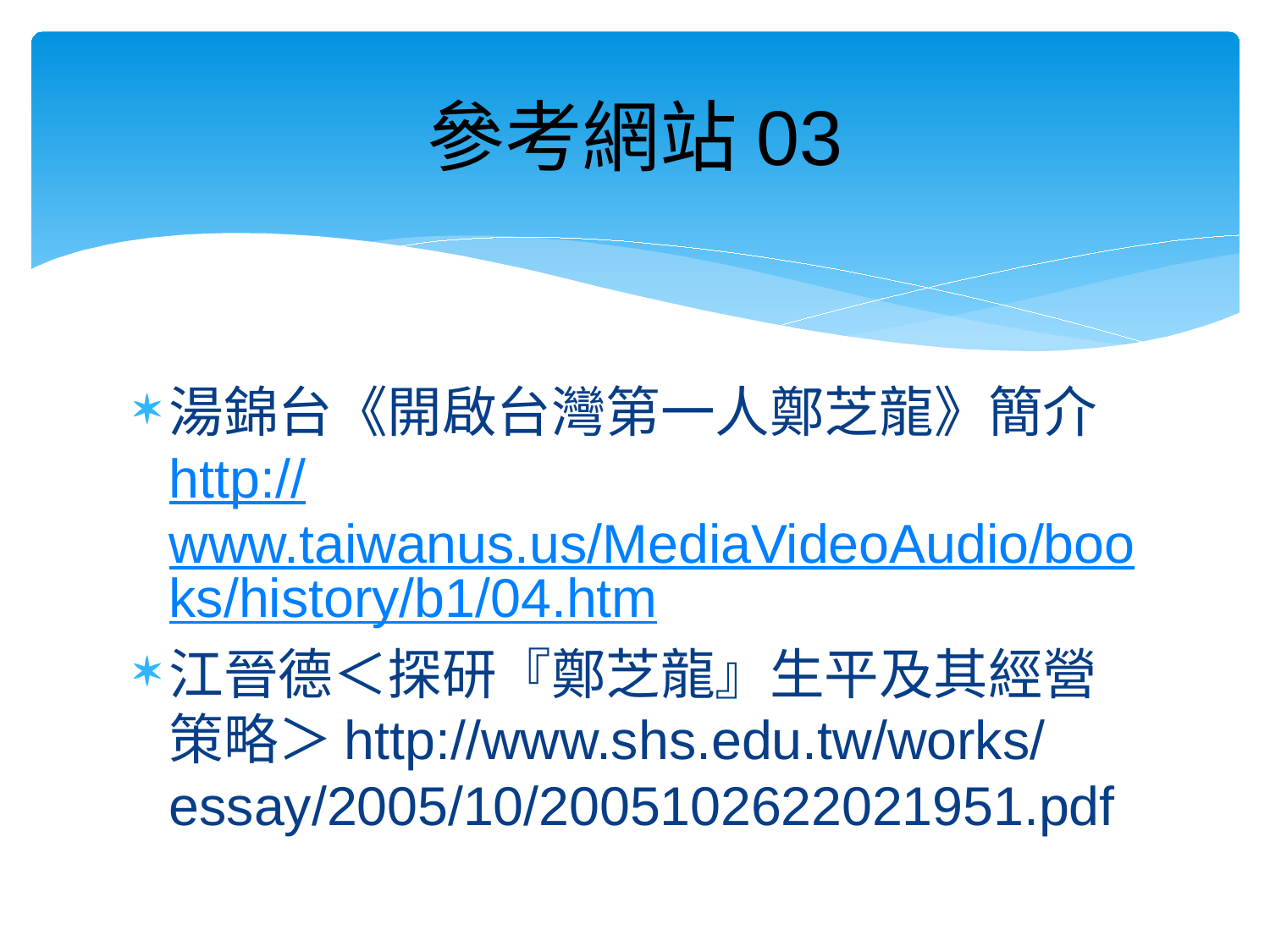

# 參考網站03
湯錦台《開啟台灣第一人鄭芝龍》簡介http://www.taiwanus.us/MediaVideoAudio/books/history/b1/04.htm
江晉德＜探研『鄭芝龍』生平及其經營策略＞http://www.shs.edu.tw/works/essay/2005/10/2005102622021951.pdf